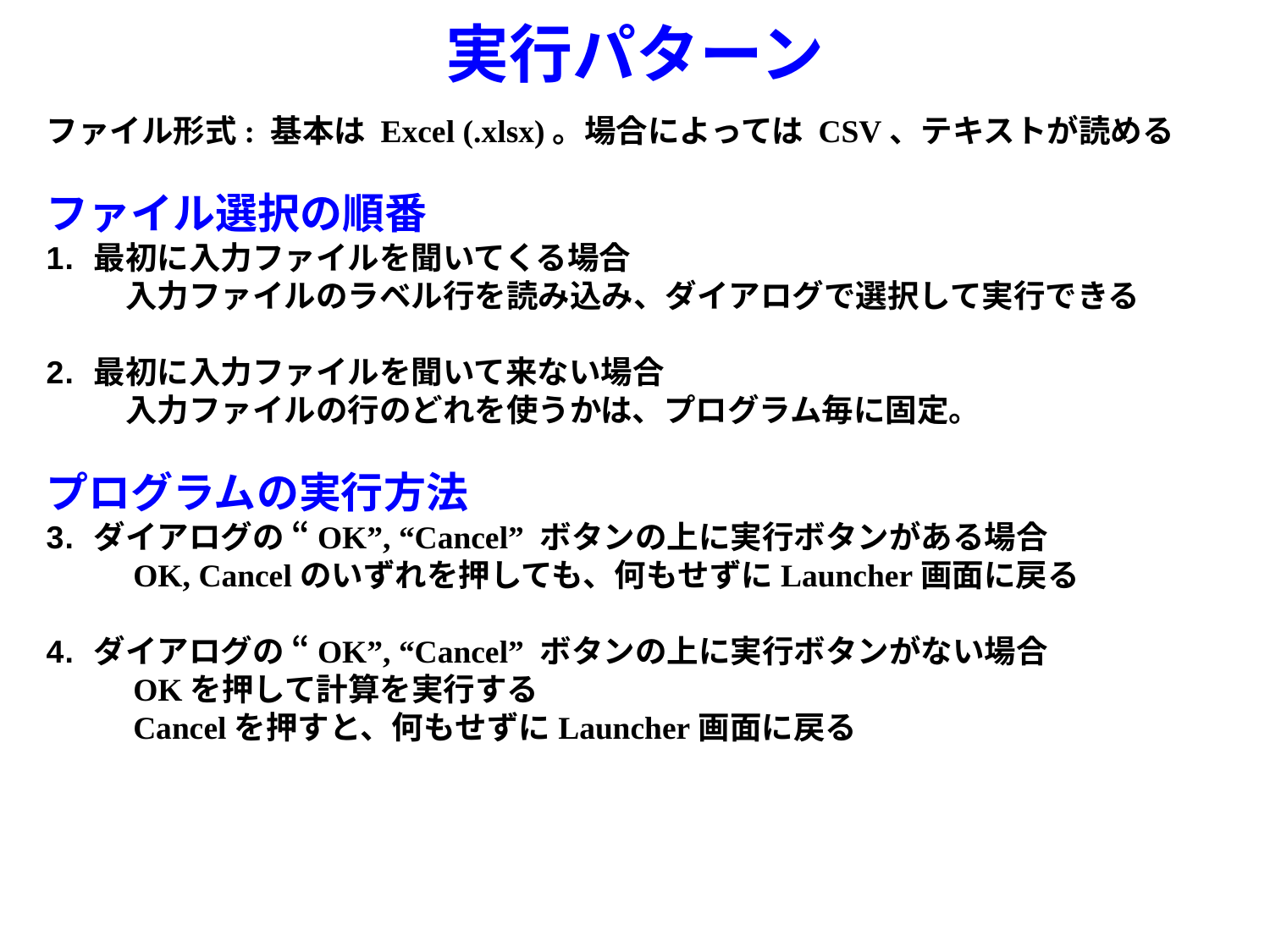

# 実行パターン
ファイル形式: 基本は Excel (.xlsx)。場合によっては CSV、テキストが読める

ファイル選択の順番
最初に入力ファイルを聞いてくる場合
　入力ファイルのラベル行を読み込み、ダイアログで選択して実行できる

最初に入力ファイルを聞いて来ない場合
　入力ファイルの行のどれを使うかは、プログラム毎に固定。

プログラムの実行方法
ダイアログの “OK”, “Cancel” ボタンの上に実行ボタンがある場合
　OK, Cancelのいずれを押しても、何もせずにLauncher画面に戻る

ダイアログの “OK”, “Cancel” ボタンの上に実行ボタンがない場合
　OKを押して計算を実行する
　Cancelを押すと、何もせずにLauncher画面に戻る